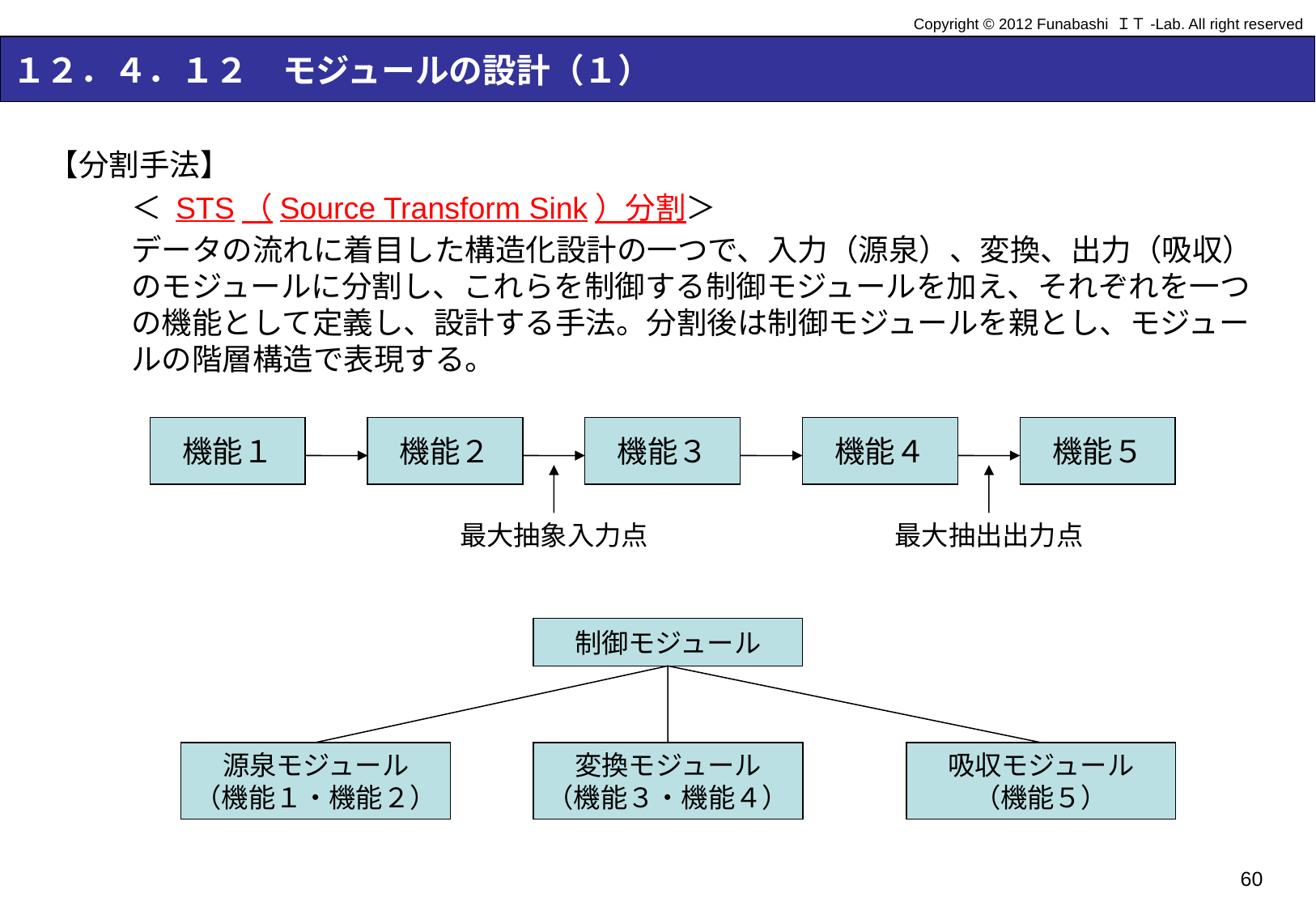

Copyright © 2012 Funabashi ＩＴ-Lab. All right reserved
# １２．４．１２　モジュールの設計（１）
【分割手法】
＜ STS（Source Transform Sink）分割＞
データの流れに着目した構造化設計の一つで、入力（源泉）、変換、出力（吸収）のモジュールに分割し、これらを制御する制御モジュールを加え、それぞれを一つの機能として定義し、設計する手法。分割後は制御モジュールを親とし、モジュールの階層構造で表現する。
機能１
機能２
機能３
機能４
機能５

最大抽象入力点
最大抽出出力点
制御モジュール

源泉モジュール
（機能１・機能２）
変換モジュール
（機能３・機能４）
吸収モジュール
（機能５）
60